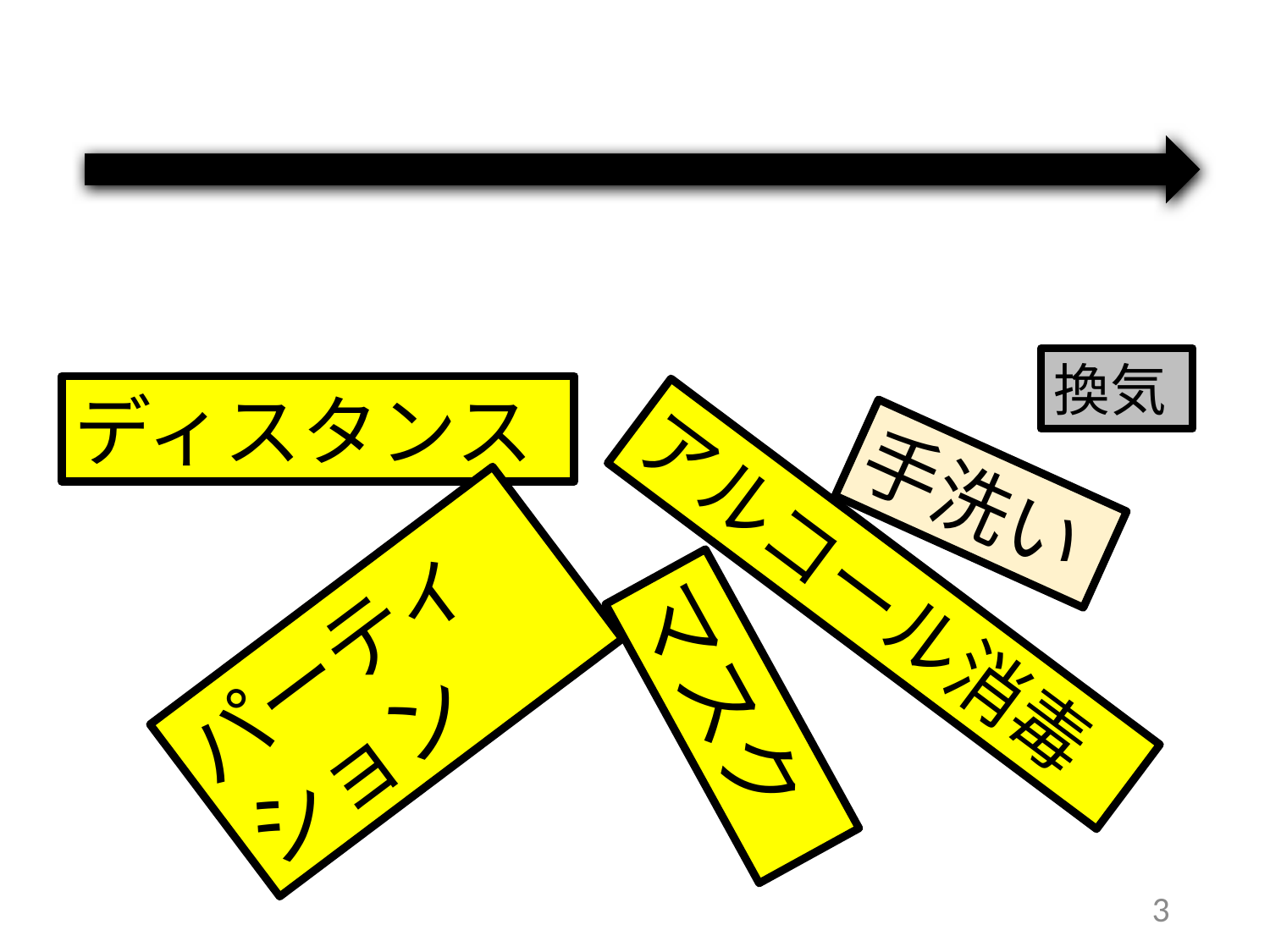

換気
ディスタンス
手洗い
アルコール消毒
パーティション
マスク
3